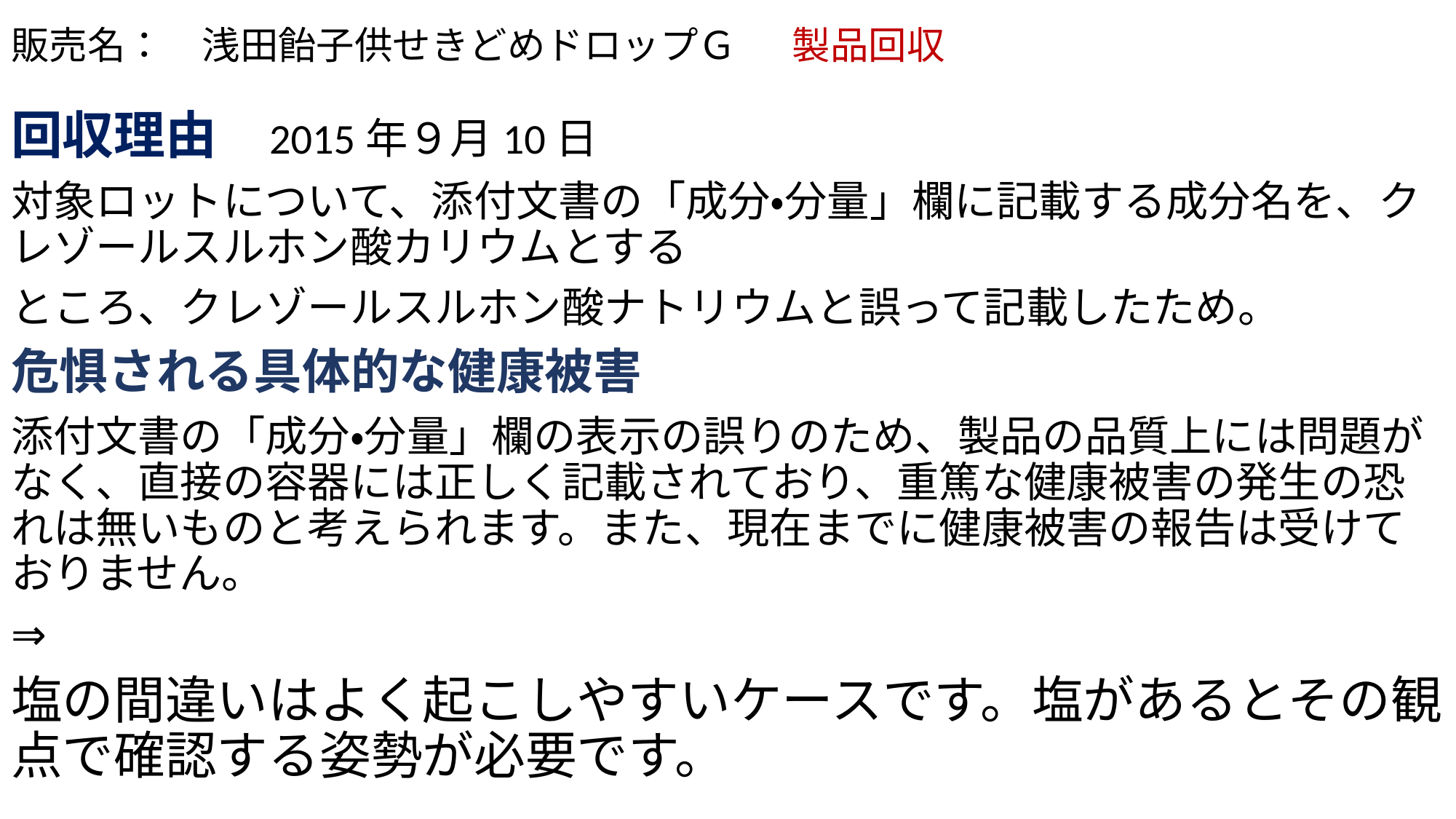

# 販売名：　浅田飴子供せきどめドロップＧ　  製品回収
回収理由　2015年９月10日
対象ロットについて、添付文書の「成分・分量」欄に記載する成分名を、クレゾールスルホン酸カリウムとする
ところ、クレゾールスルホン酸ナトリウムと誤って記載したため。
危惧される具体的な健康被害
添付文書の「成分・分量」欄の表示の誤りのため、製品の品質上には問題がなく、直接の容器には正しく記載されており、重篤な健康被害の発生の恐れは無いものと考えられます。また、現在までに健康被害の報告は受けておりません。
⇒
塩の間違いはよく起こしやすいケースです。塩があるとその観点で確認する姿勢が必要です。